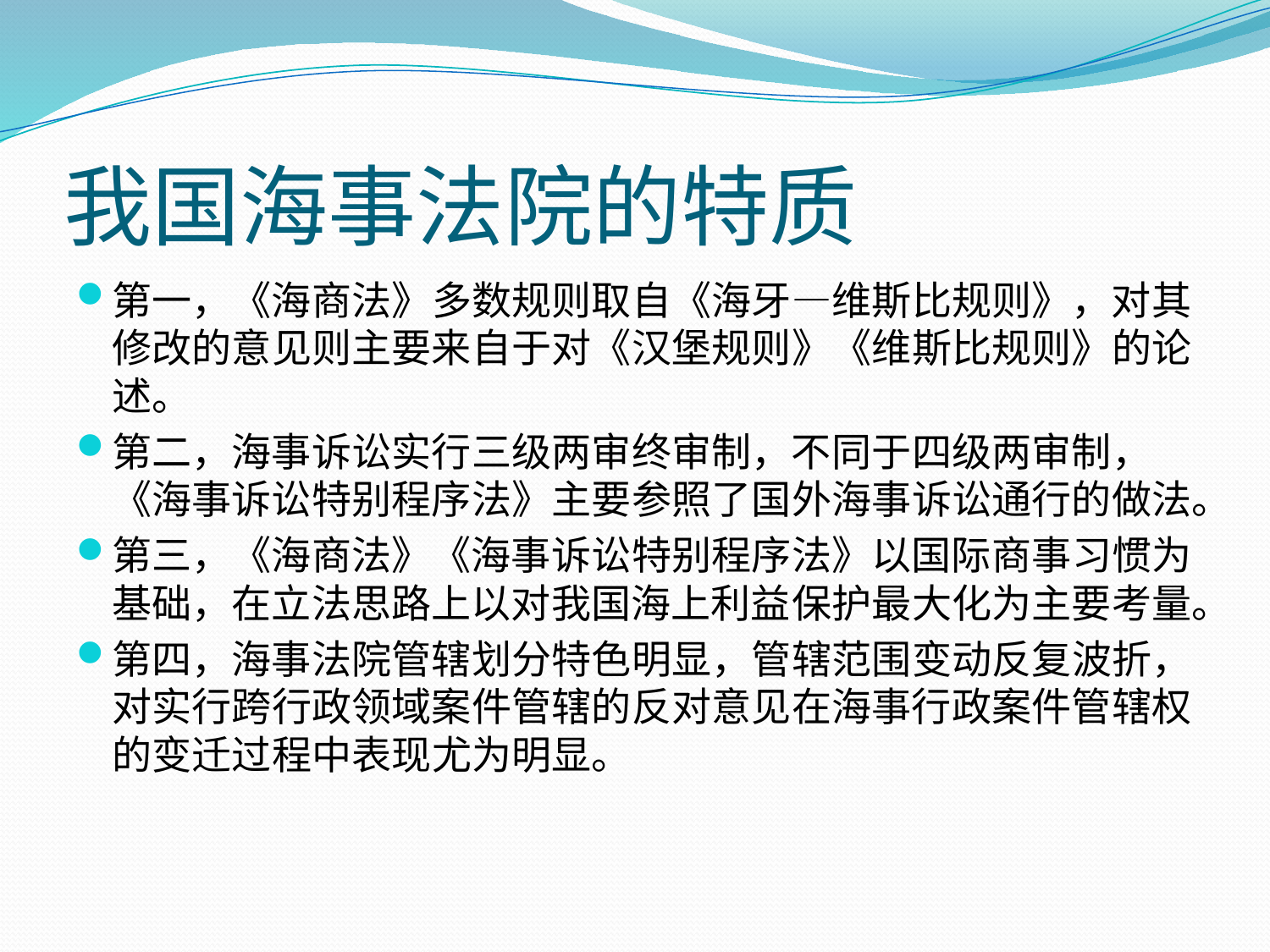

# 我国海事法院的特质
第一，《海商法》多数规则取自《海牙—维斯比规则》，对其修改的意见则主要来自于对《汉堡规则》《维斯比规则》的论述。
第二，海事诉讼实行三级两审终审制，不同于四级两审制，《海事诉讼特别程序法》主要参照了国外海事诉讼通行的做法。
第三，《海商法》《海事诉讼特别程序法》以国际商事习惯为基础，在立法思路上以对我国海上利益保护最大化为主要考量。
第四，海事法院管辖划分特色明显，管辖范围变动反复波折，对实行跨行政领域案件管辖的反对意见在海事行政案件管辖权的变迁过程中表现尤为明显。